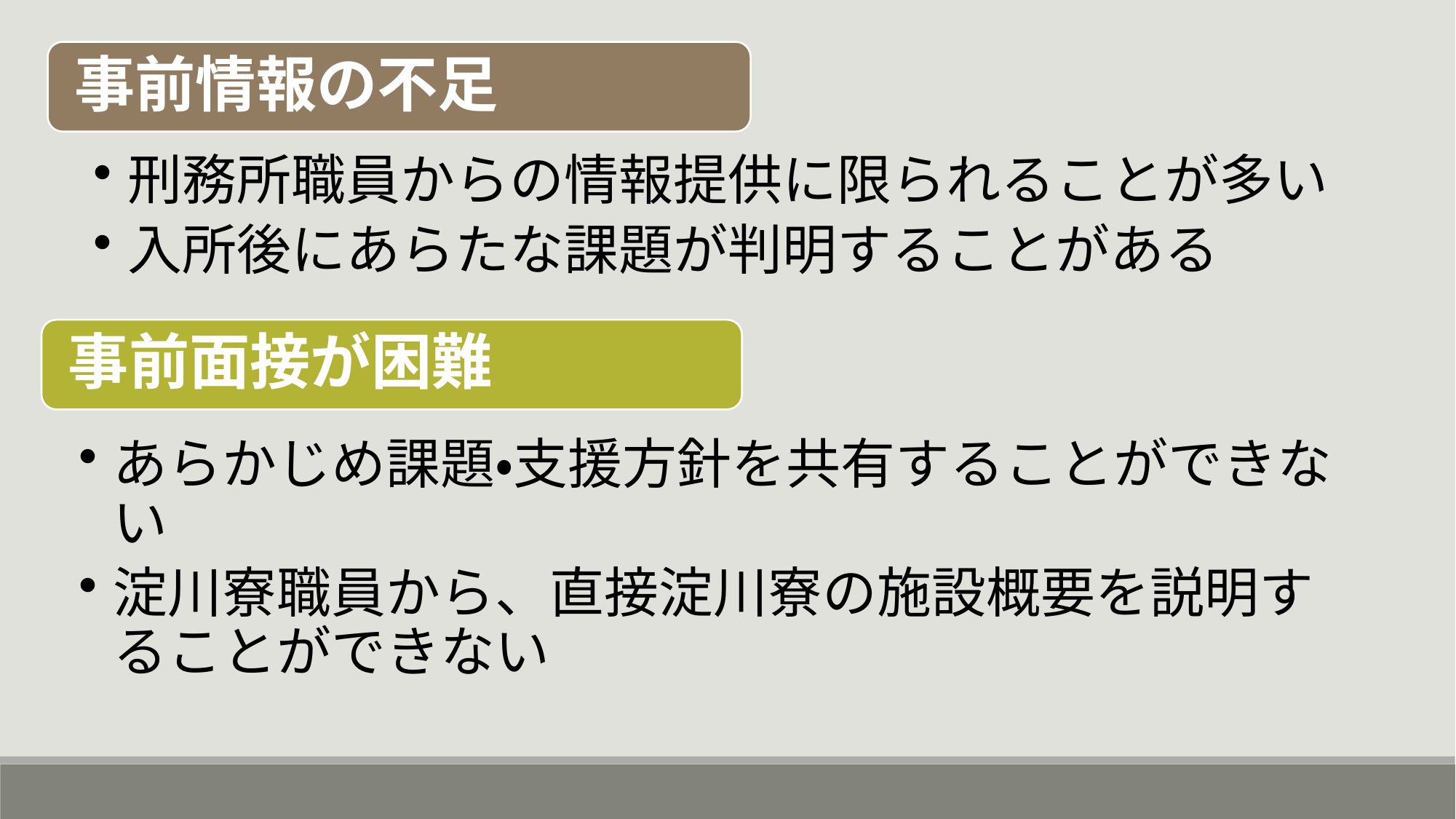

事前情報の不足
刑務所職員からの情報提供に限られることが多い
入所後にあらたな課題が判明することがある
事前面接が困難
あらかじめ課題・支援方針を共有することができない
淀川寮職員から、直接淀川寮の施設概要を説明することができない